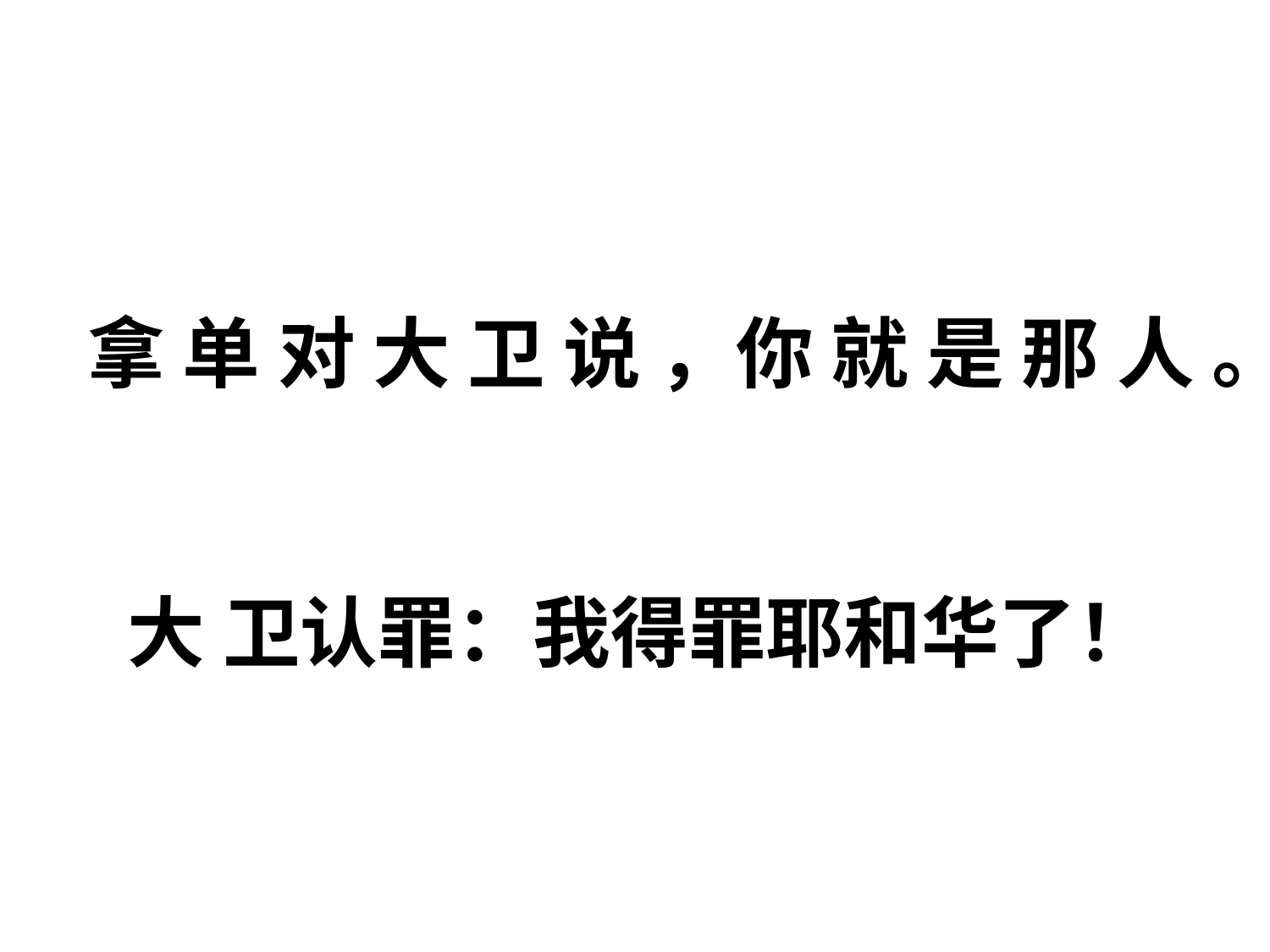

# 拿 单 对 大 卫 说 ，你 就 是 那 人 。 大 卫认罪：我得罪耶和华了！